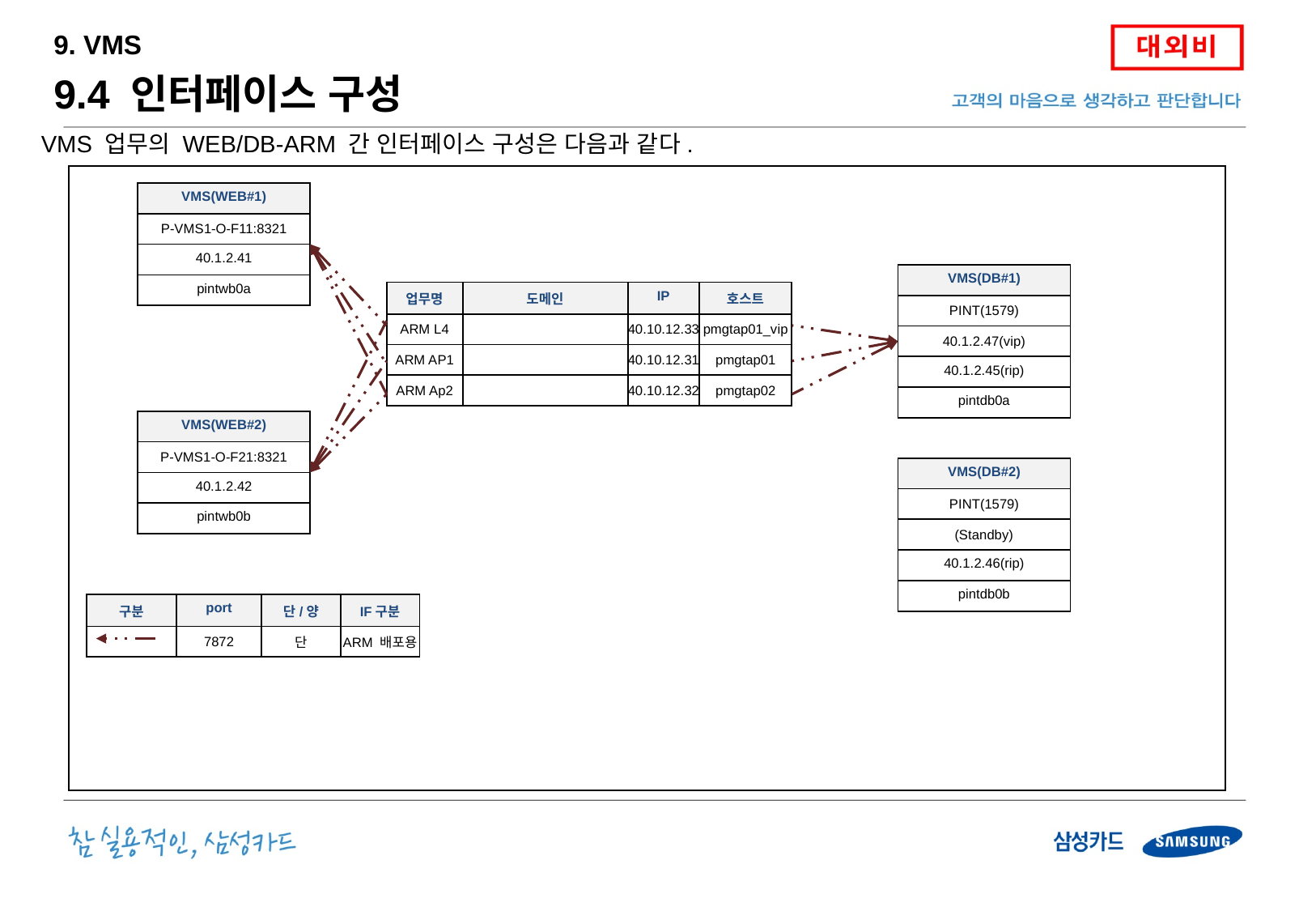

9. VMS
9.4 인터페이스 구성
VMS 업무의 WEB/DB-ARM 간 인터페이스 구성은 다음과 같다.

| VMS(WEB#1) |
| --- |
| P-VMS1-O-F11:8321 |
| 40.1.2.41 |
| pintwb0a |
| VMS(DB#1) |
| --- |
| PINT(1579) |
| 40.1.2.47(vip) |
| 40.1.2.45(rip) |
| pintdb0a |
| 업무명 | 도메인 | IP | 호스트 |
| --- | --- | --- | --- |
| ARM L4 |  | 40.10.12.33 | pmgtap01\_vip |
| ARM AP1 |  | 40.10.12.31 | pmgtap01 |
| ARM Ap2 |  | 40.10.12.32 | pmgtap02 |
| VMS(WEB#2) |
| --- |
| P-VMS1-O-F21:8321 |
| 40.1.2.42 |
| pintwb0b |
| VMS(DB#2) |
| --- |
| PINT(1579) |
| (Standby) |
| 40.1.2.46(rip) |
| pintdb0b |
| 구분 | port | 단/양 | IF구분 |
| --- | --- | --- | --- |
|  | 7872 | 단 | ARM 배포용 |